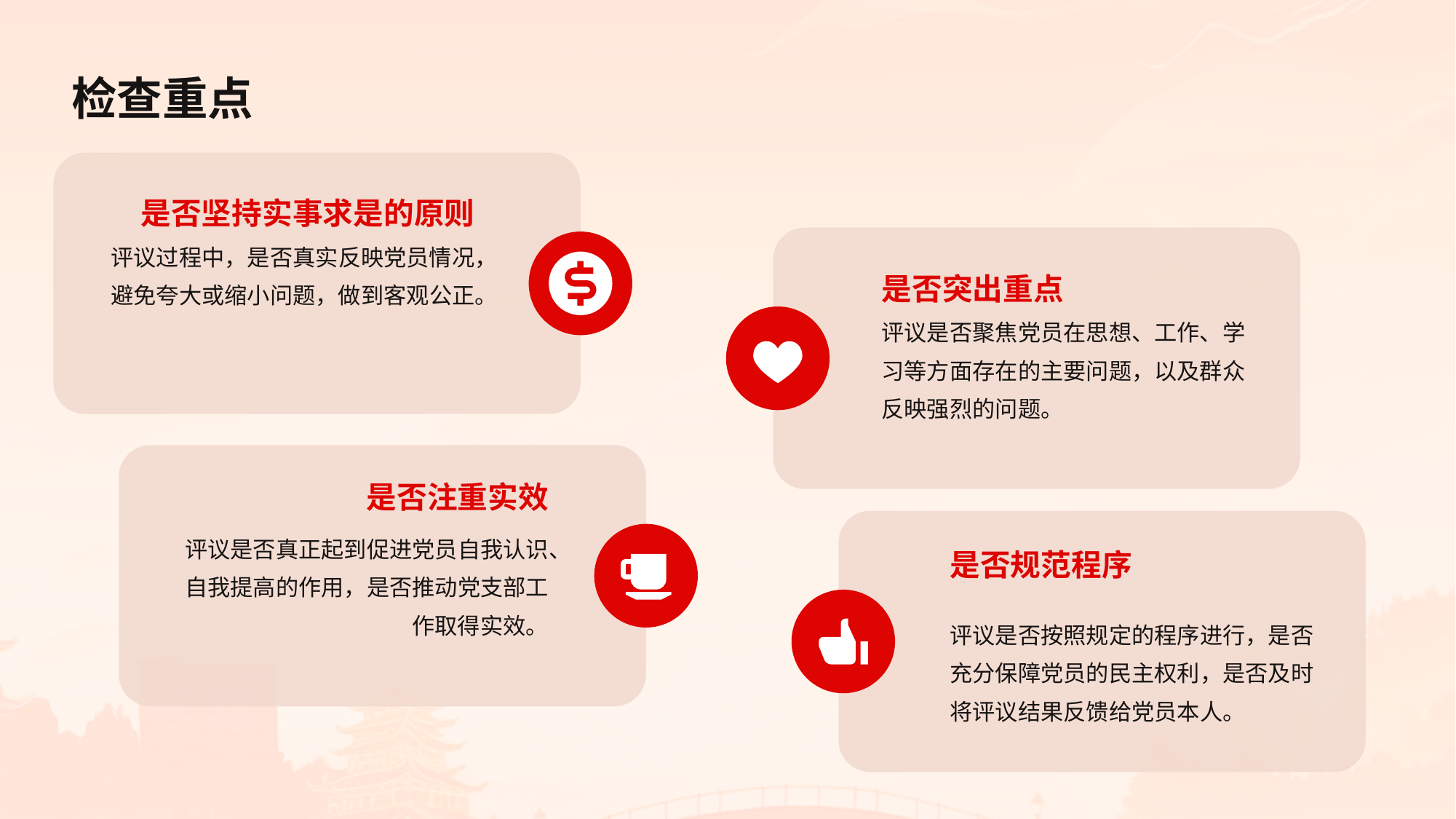

检查重点

是否坚持实事求是的原则

评议过程中，是否真实反映党员情况，避免夸大或缩小问题，做到客观公正。

是否突出重点

评议是否聚焦党员在思想、工作、学习等方面存在的主要问题，以及群众反映强烈的问题。

是否注重实效

评议是否真正起到促进党员自我认识、自我提高的作用，是否推动党支部工作取得实效。

是否规范程序

评议是否按照规定的程序进行，是否充分保障党员的民主权利，是否及时将评议结果反馈给党员本人。